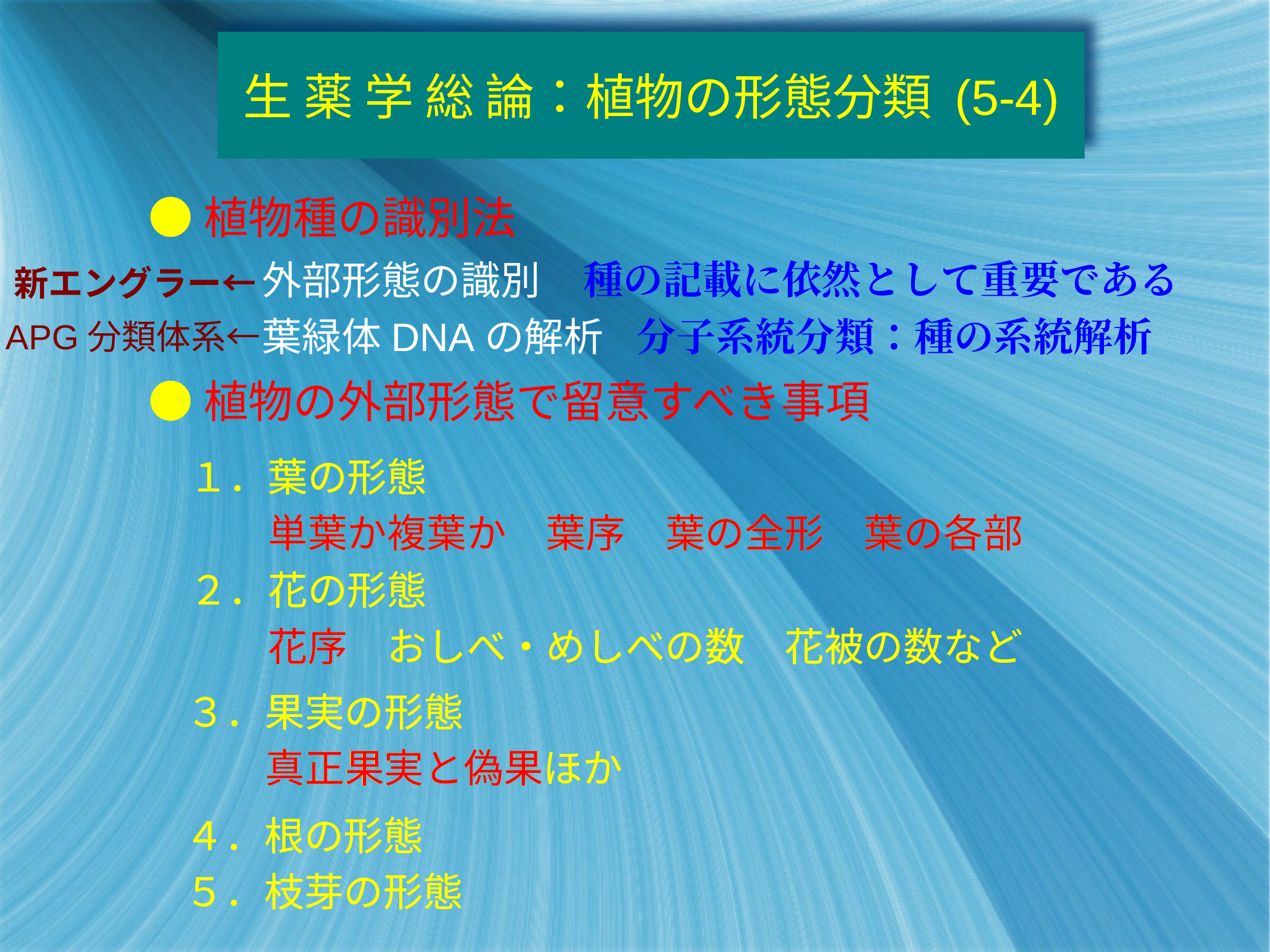

# 生 薬 学 総 論：植物の形態分類 (5-4)
●植物種の識別法
 種の記載に依然として重要である
外部形態の識別
葉緑体DNAの解析
新エングラー←
 分子系統分類：種の系統解析
APG分類体系←
●植物の外部形態で留意すべき事項
１．葉の形態
　　単葉か複葉か　葉序　葉の全形　葉の各部
２．花の形態
　　花序　おしべ・めしべの数　花被の数など
３．果実の形態
　　真正果実と偽果ほか
４．根の形態
５．枝芽の形態
１．葉の形態
　　単葉か複葉か　葉序　葉の全形　葉の各部
２．花の形態
　　花序　おしべ・めしべの数　花被の数など
３．果実の形態
　　真正果実と偽果ほか
４．根の形態
５．枝芽の形態